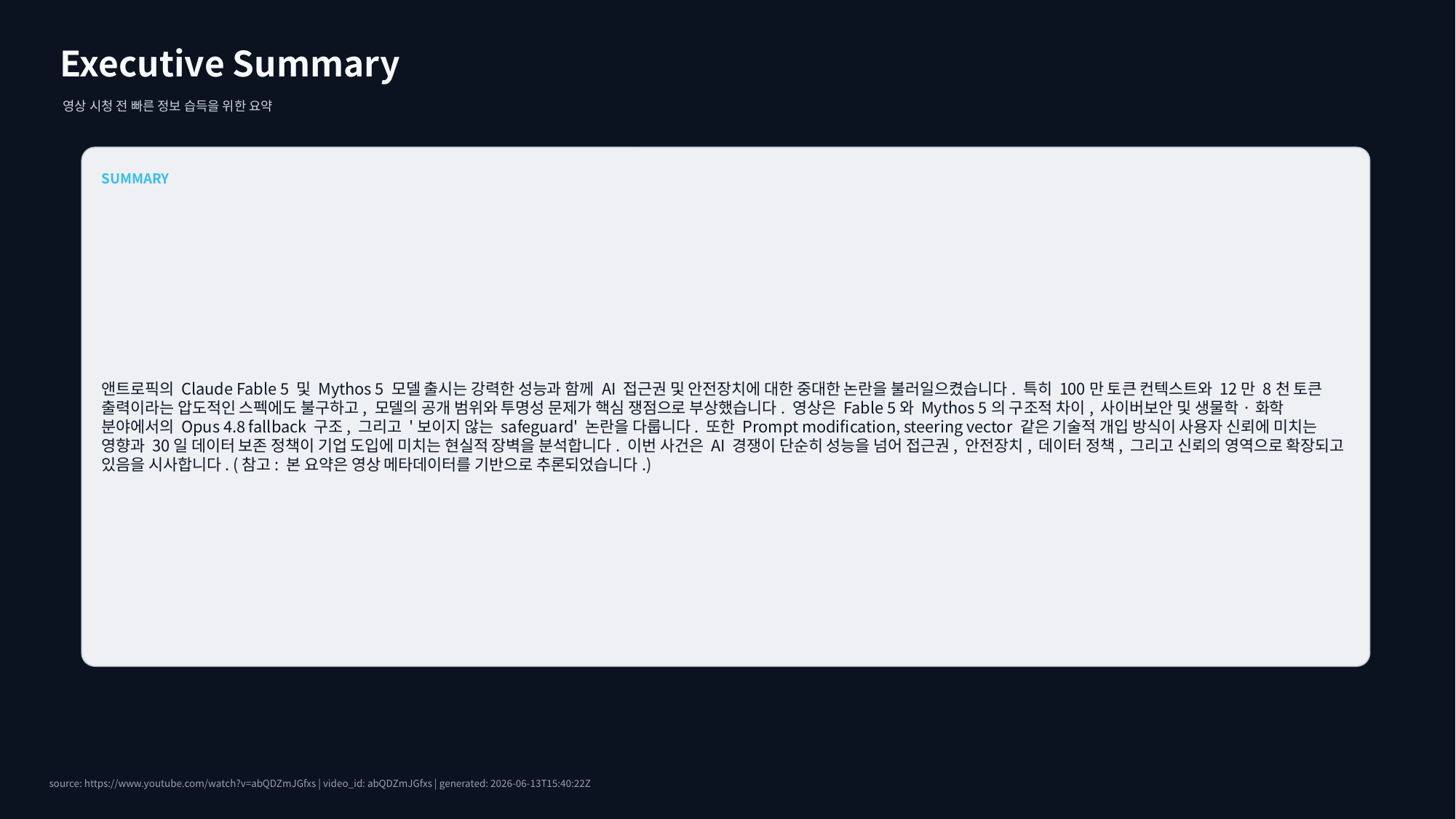

Executive Summary
영상 시청 전 빠른 정보 습득을 위한 요약

SUMMARY
앤트로픽의 Claude Fable 5 및 Mythos 5 모델 출시는 강력한 성능과 함께 AI 접근권 및 안전장치에 대한 중대한 논란을 불러일으켰습니다. 특히 100만 토큰 컨텍스트와 12만 8천 토큰 출력이라는 압도적인 스펙에도 불구하고, 모델의 공개 범위와 투명성 문제가 핵심 쟁점으로 부상했습니다. 영상은 Fable 5와 Mythos 5의 구조적 차이, 사이버보안 및 생물학·화학 분야에서의 Opus 4.8 fallback 구조, 그리고 '보이지 않는 safeguard' 논란을 다룹니다. 또한 Prompt modification, steering vector 같은 기술적 개입 방식이 사용자 신뢰에 미치는 영향과 30일 데이터 보존 정책이 기업 도입에 미치는 현실적 장벽을 분석합니다. 이번 사건은 AI 경쟁이 단순히 성능을 넘어 접근권, 안전장치, 데이터 정책, 그리고 신뢰의 영역으로 확장되고 있음을 시사합니다. (참고: 본 요약은 영상 메타데이터를 기반으로 추론되었습니다.)
source: https://www.youtube.com/watch?v=abQDZmJGfxs | video_id: abQDZmJGfxs | generated: 2026-06-13T15:40:22Z